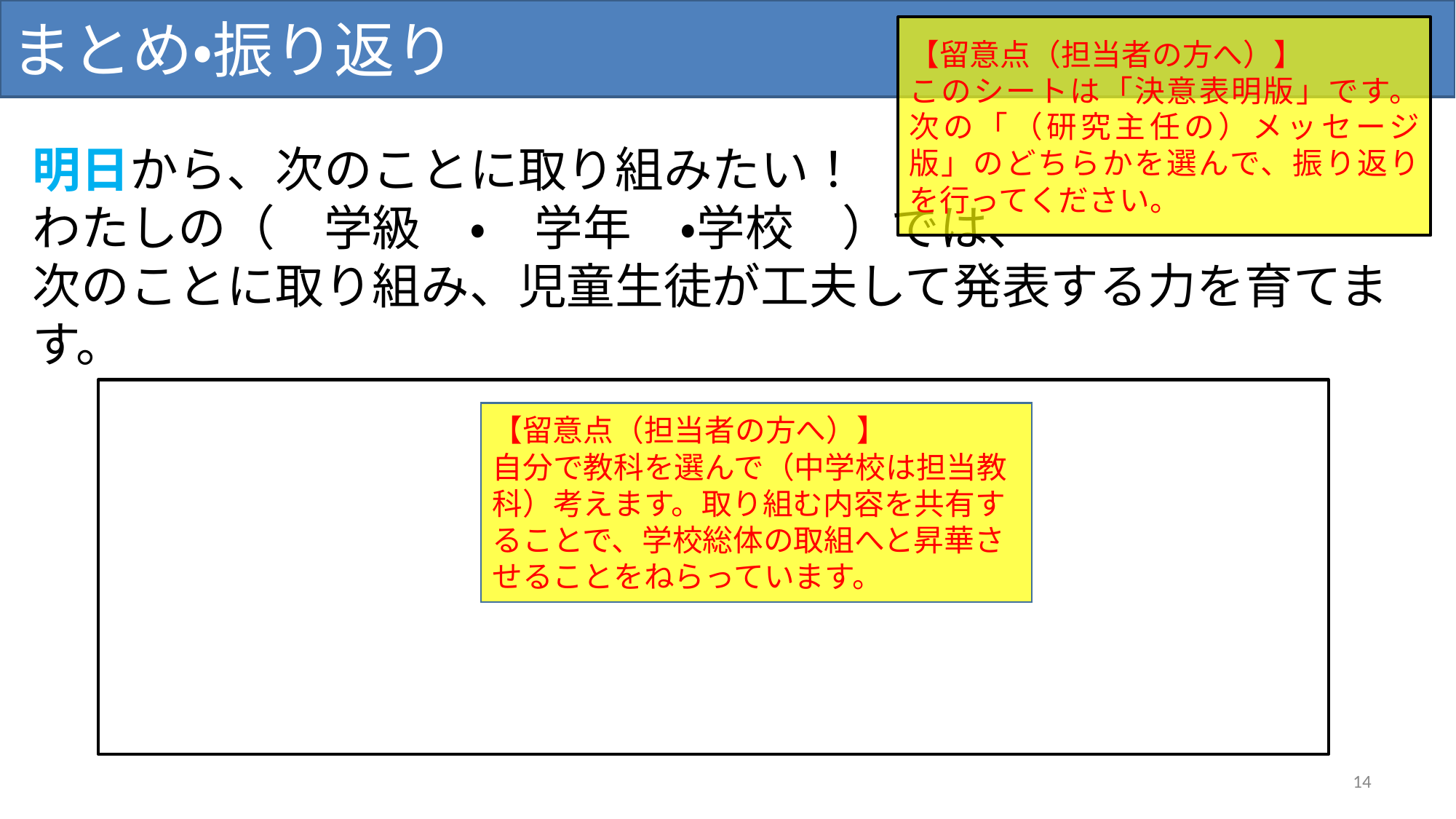

まとめ・振り返り
【留意点（担当者の方へ）】
このシートは「決意表明版」です。次の「（研究主任の）メッセージ版」のどちらかを選んで、振り返りを行ってください。
明日から、次のことに取り組みたい！
わたしの（　学級　・　学年　・学校　）では、
次のことに取り組み、児童生徒が工夫して発表する力を育てます。

【留意点（担当者の方へ）】
自分で教科を選んで（中学校は担当教科）考えます。取り組む内容を共有することで、学校総体の取組へと昇華させることをねらっています。
14